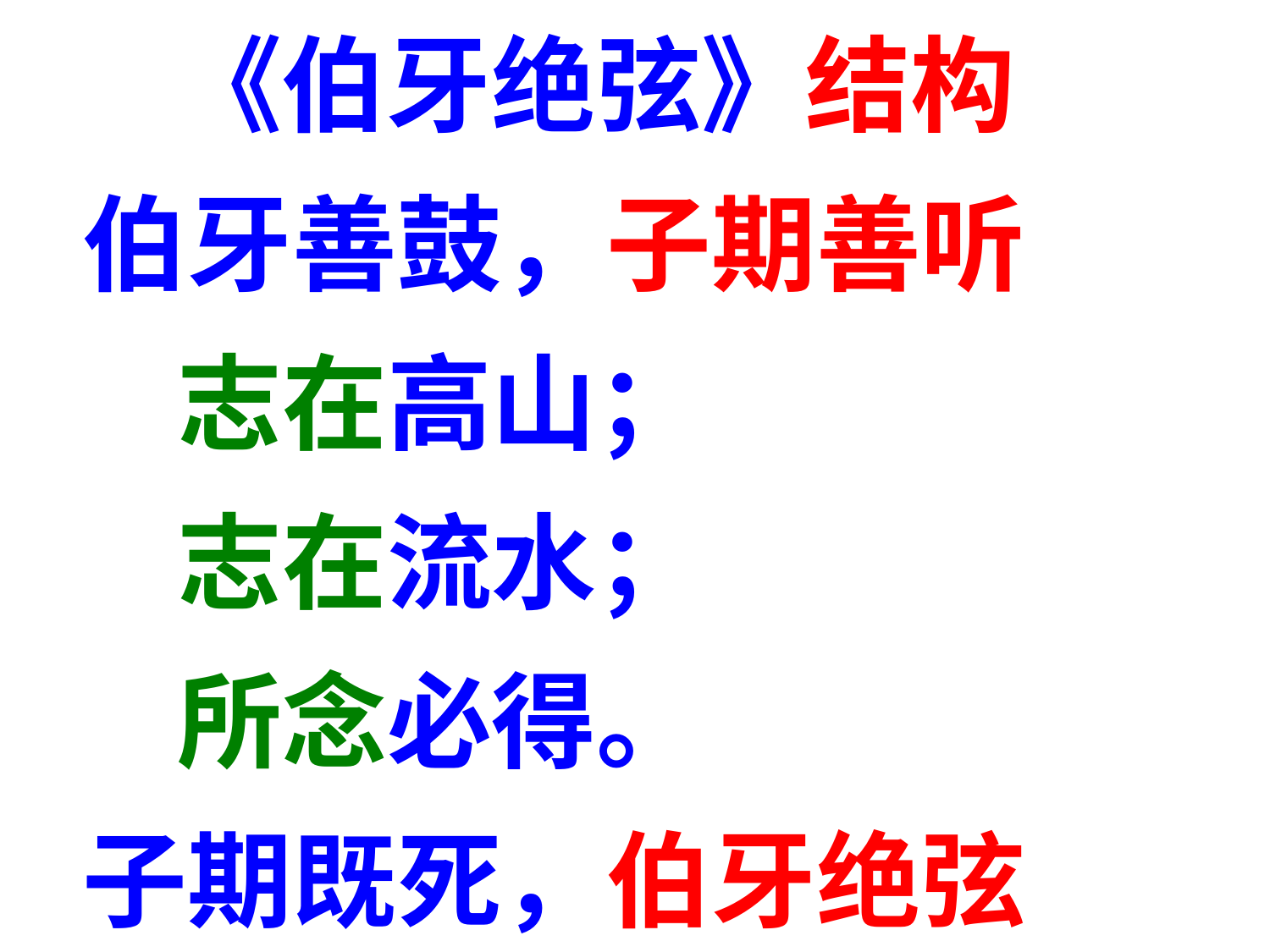

《伯牙绝弦》结构
  伯牙善鼓，子期善听
      志在高山；
      志在流水；
      所念必得。
  子期既死，伯牙绝弦